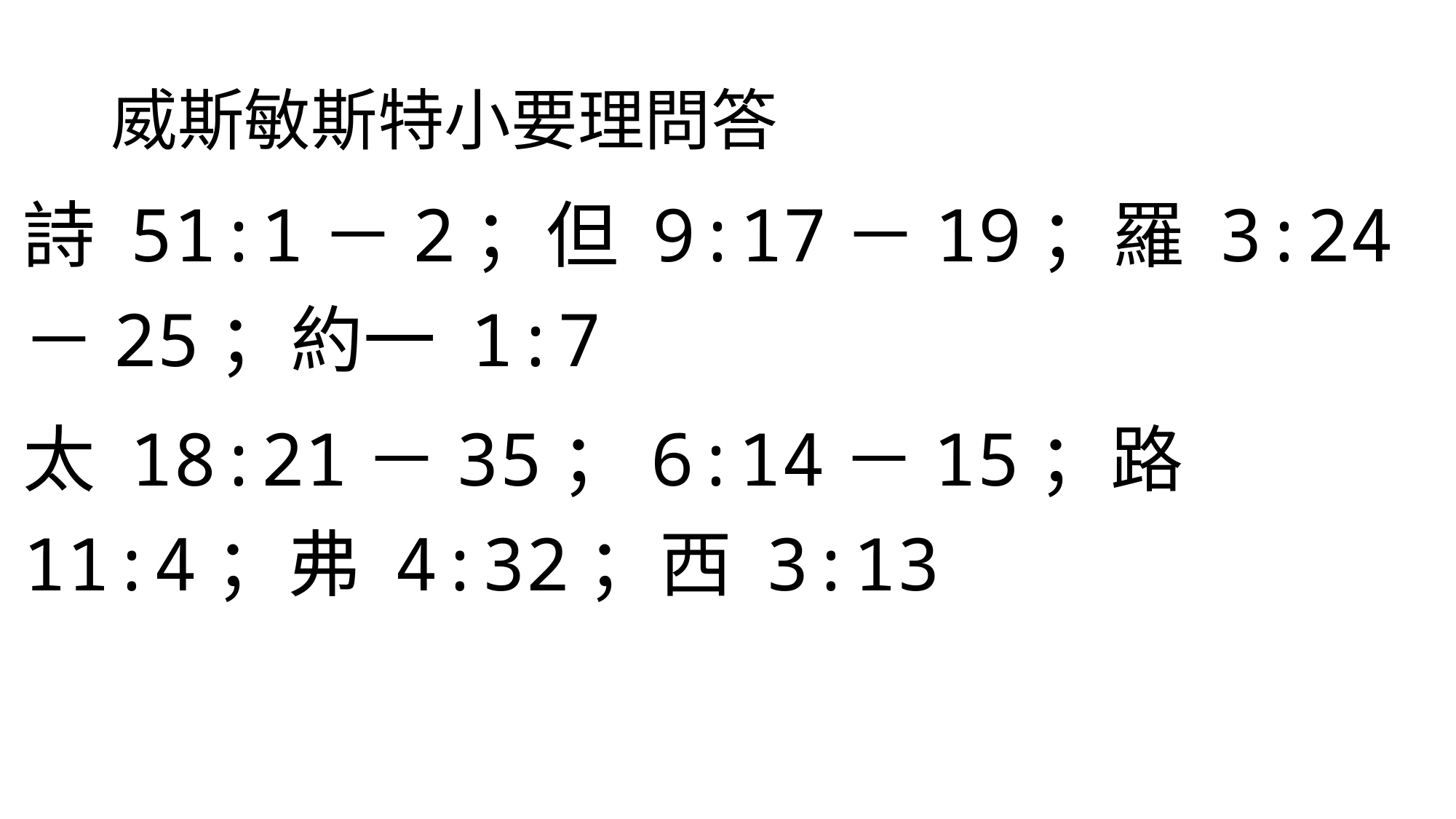

# 威斯敏斯特小要理問答
詩 51:1－2；但 9:17－19；羅 3:24－25；約一 1:7
太 18:21－35；6:14－15；路 11:4；弗 4:32；西 3:13